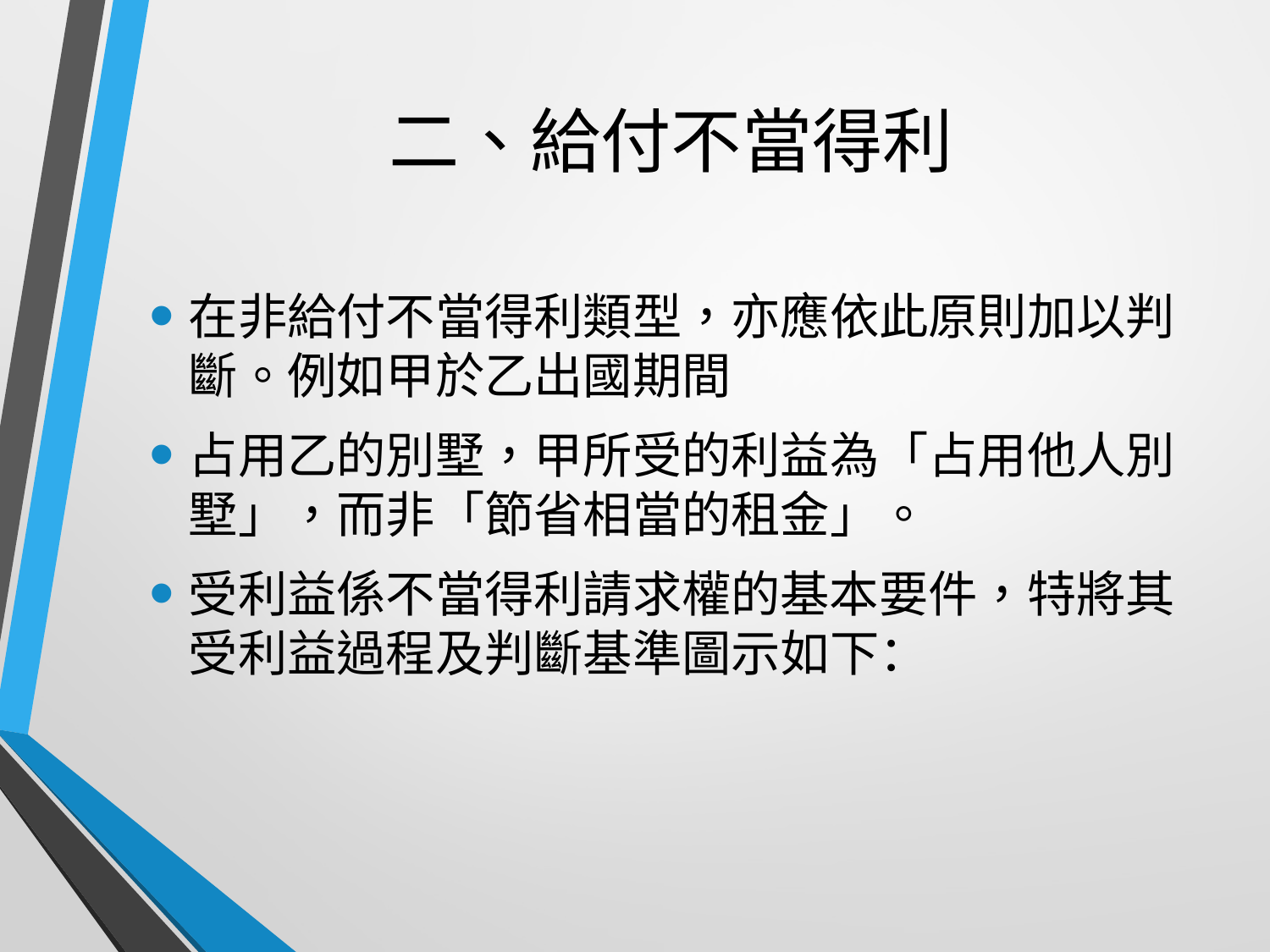

# 二、給付不當得利
在非給付不當得利類型，亦應依此原則加以判斷。例如甲於乙出國期間
占用乙的別墅，甲所受的利益為「占用他人別墅」，而非「節省相當的租金」。
受利益係不當得利請求權的基本要件，特將其受利益過程及判斷基準圖示如下：